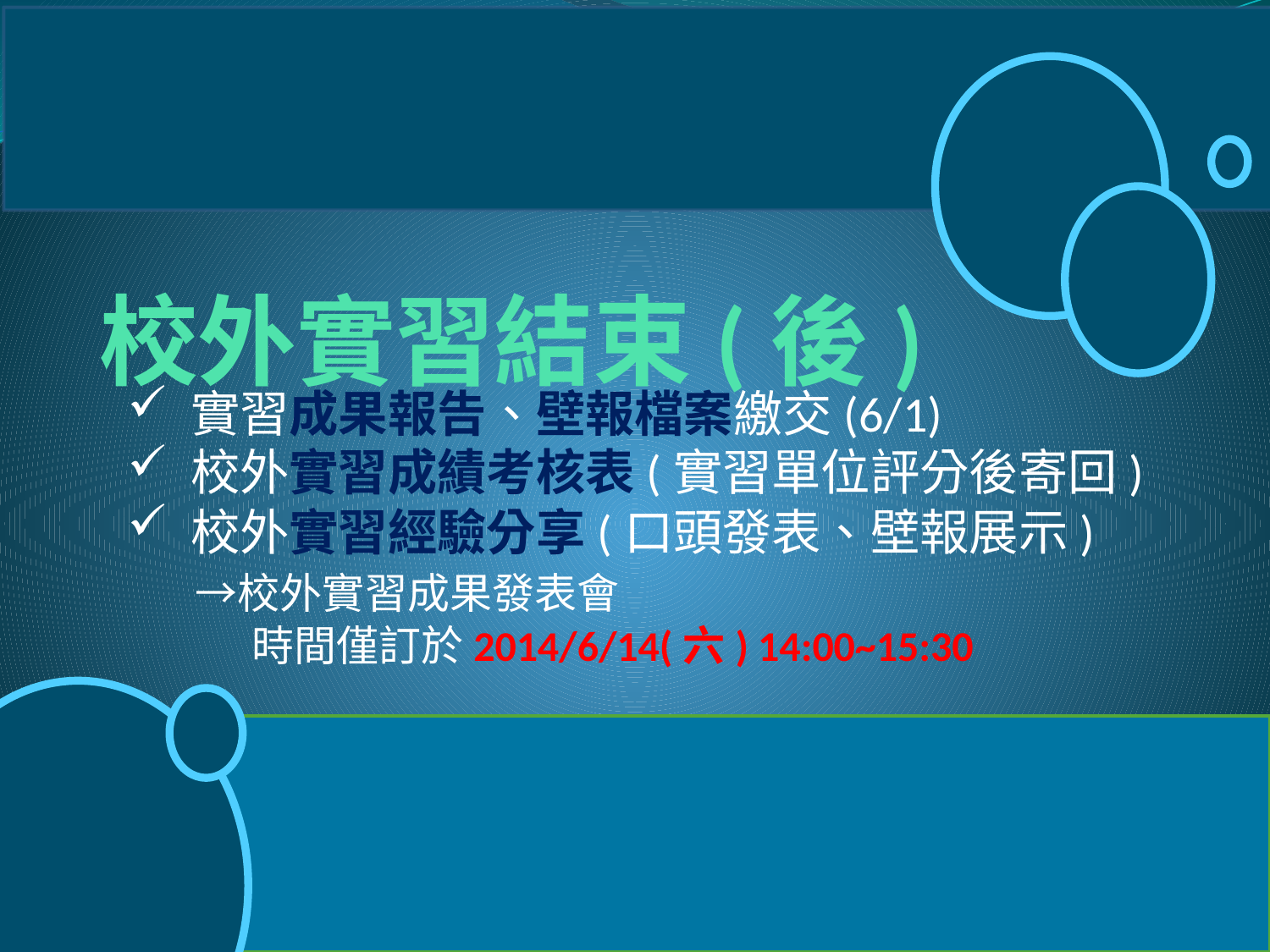

# 校外實習結束(後)
實習成果報告、壁報檔案繳交(6/1)
校外實習成績考核表(實習單位評分後寄回)
校外實習經驗分享(口頭發表、壁報展示)
　  →校外實習成果發表會
            時間僅訂於2014/6/14(六) 14:00~15:30